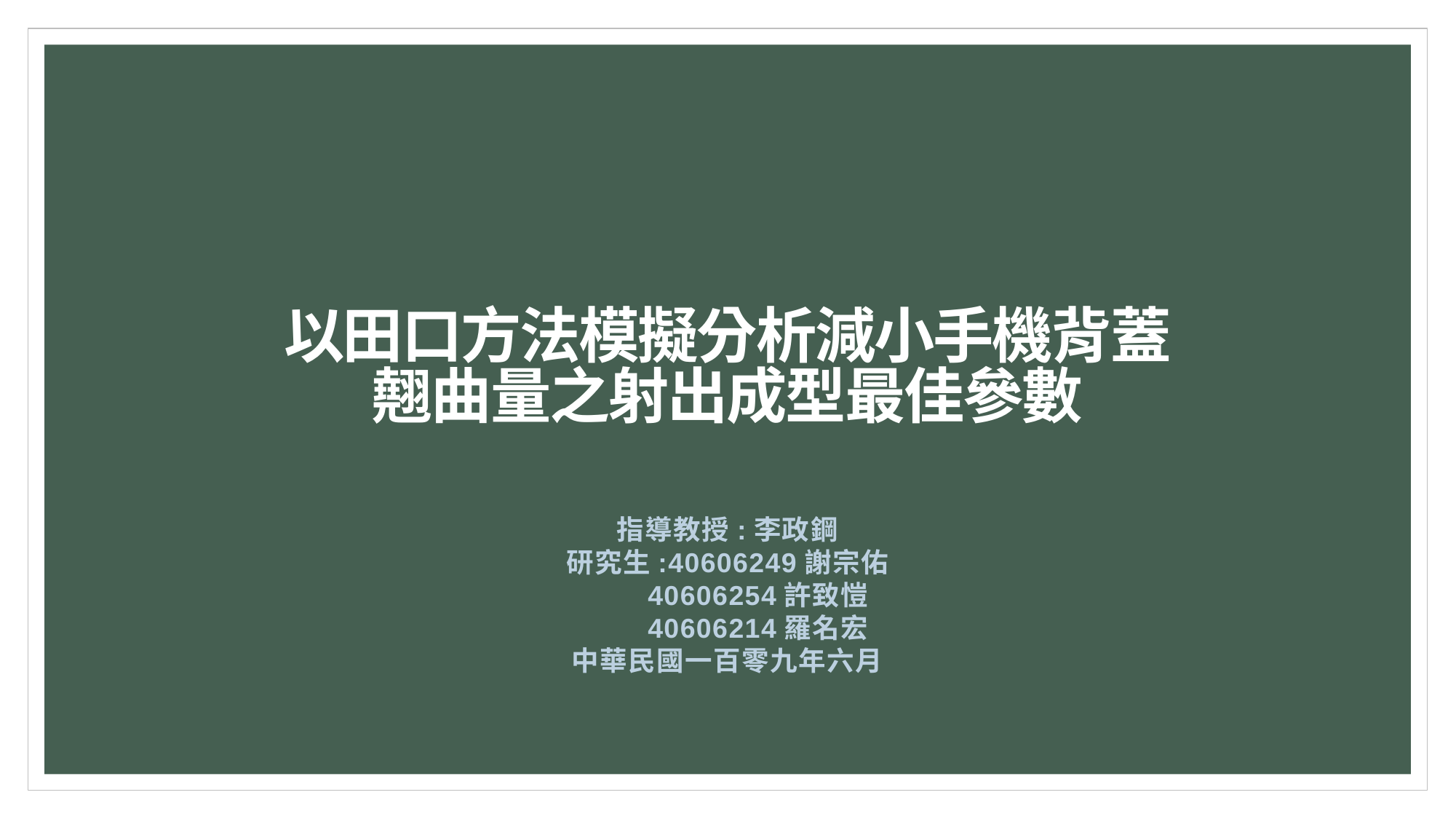

以田口方法模擬分析減小手機背蓋
翹曲量之射出成型最佳參數
指導教授:李政鋼
研究生:40606249謝宗佑
       40606254許致愷
       40606214羅名宏
中華民國一百零九年六月